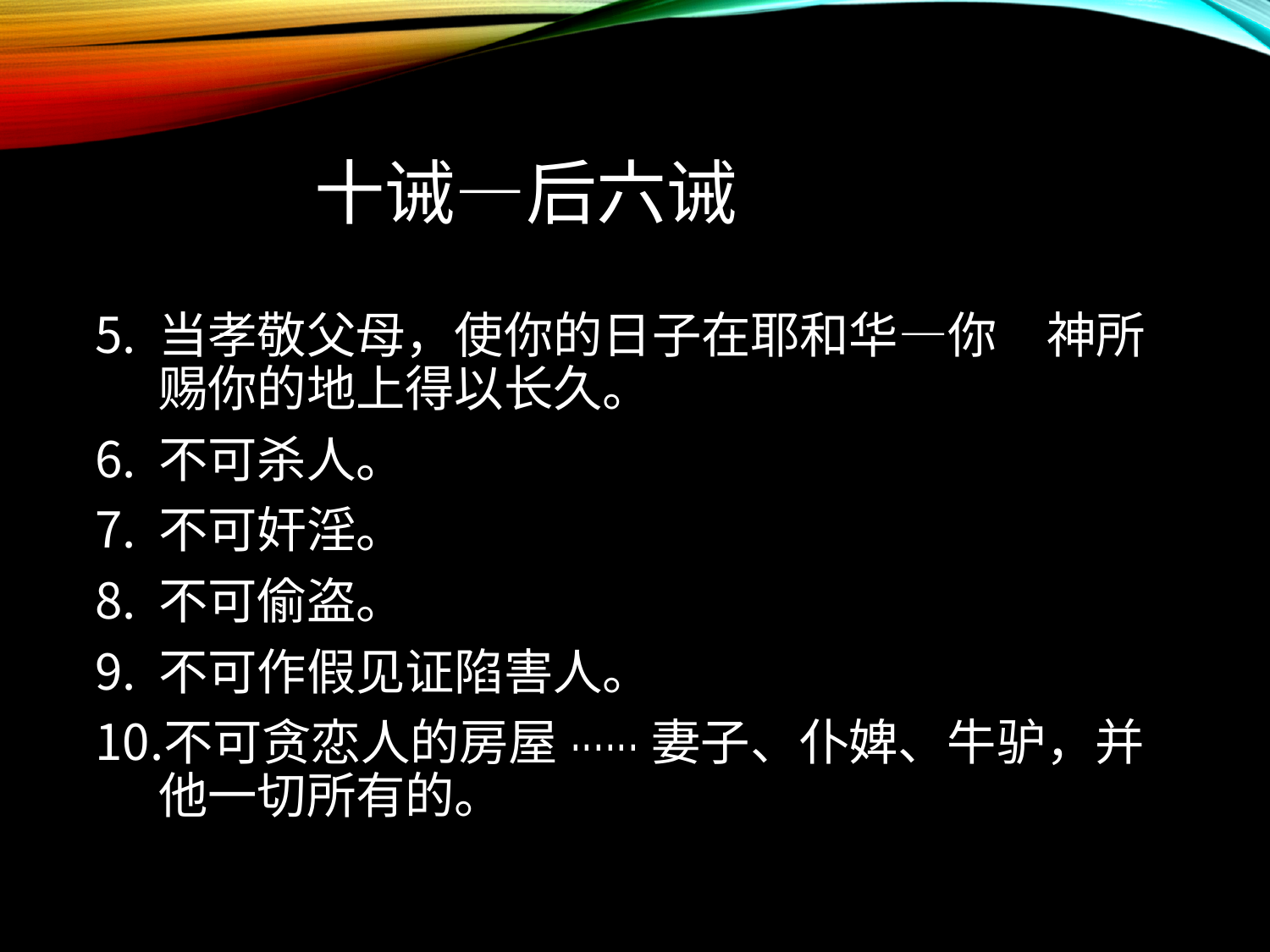

# 十诫—后六诫
当孝敬父母，使你的日子在耶和华―你　神所赐你的地上得以长久。
不可杀人。
不可奸淫。
不可偷盗。
不可作假见证陷害人。
不可贪恋人的房屋······妻子、仆婢、牛驴，并他一切所有的。